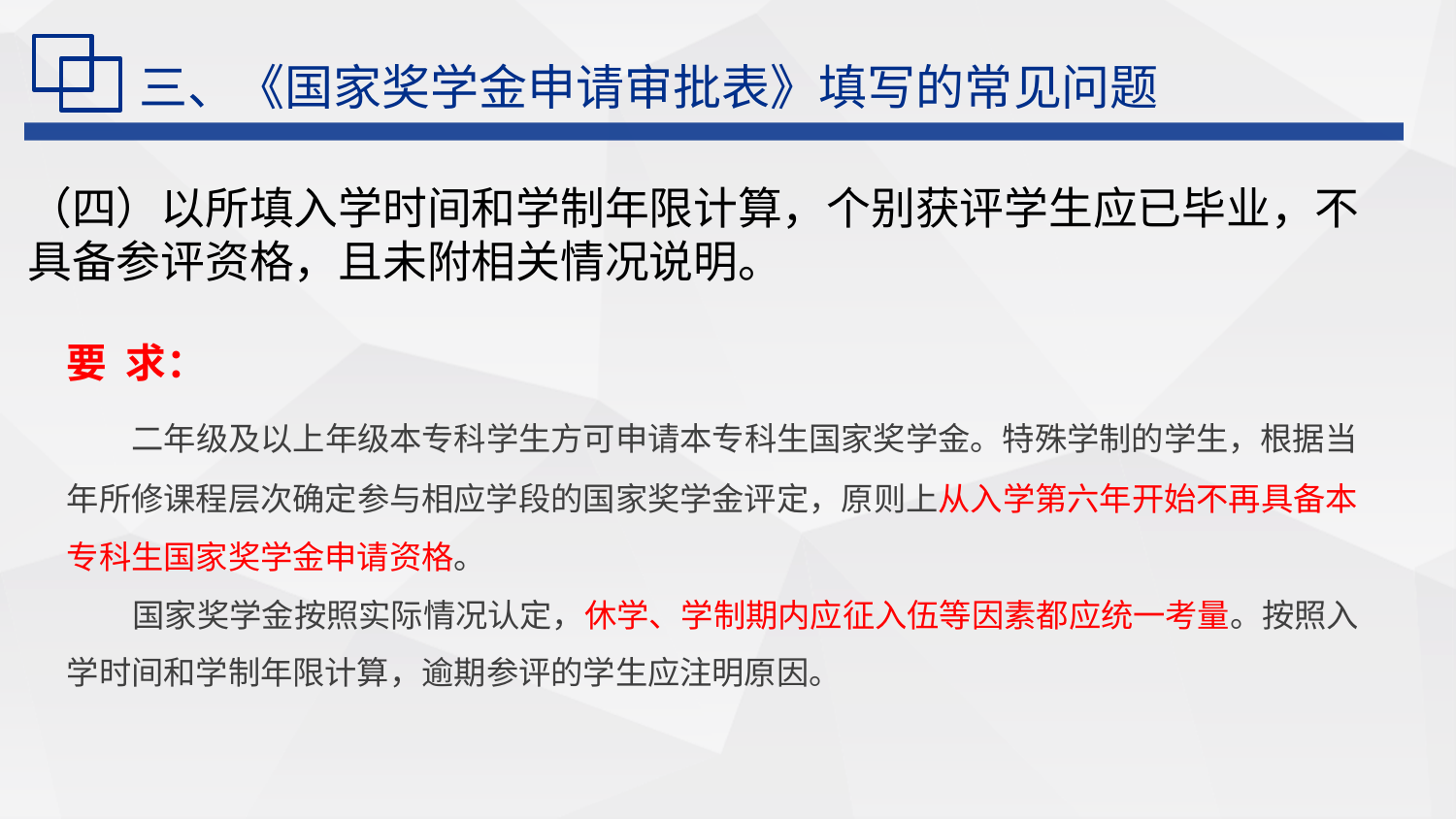

三、《国家奖学金申请审批表》填写的常见问题

（四）以所填入学时间和学制年限计算，个别获评学生应已毕业，不具备参评资格，且未附相关情况说明。
要  求：
      二年级及以上年级本专科学生方可申请本专科生国家奖学金。特殊学制的学生，根据当年所修课程层次确定参与相应学段的国家奖学金评定，原则上从入学第六年开始不再具备本专科生国家奖学金申请资格。
        国家奖学金按照实际情况认定，休学、学制期内应征入伍等因素都应统一考量。按照入学时间和学制年限计算，逾期参评的学生应注明原因。